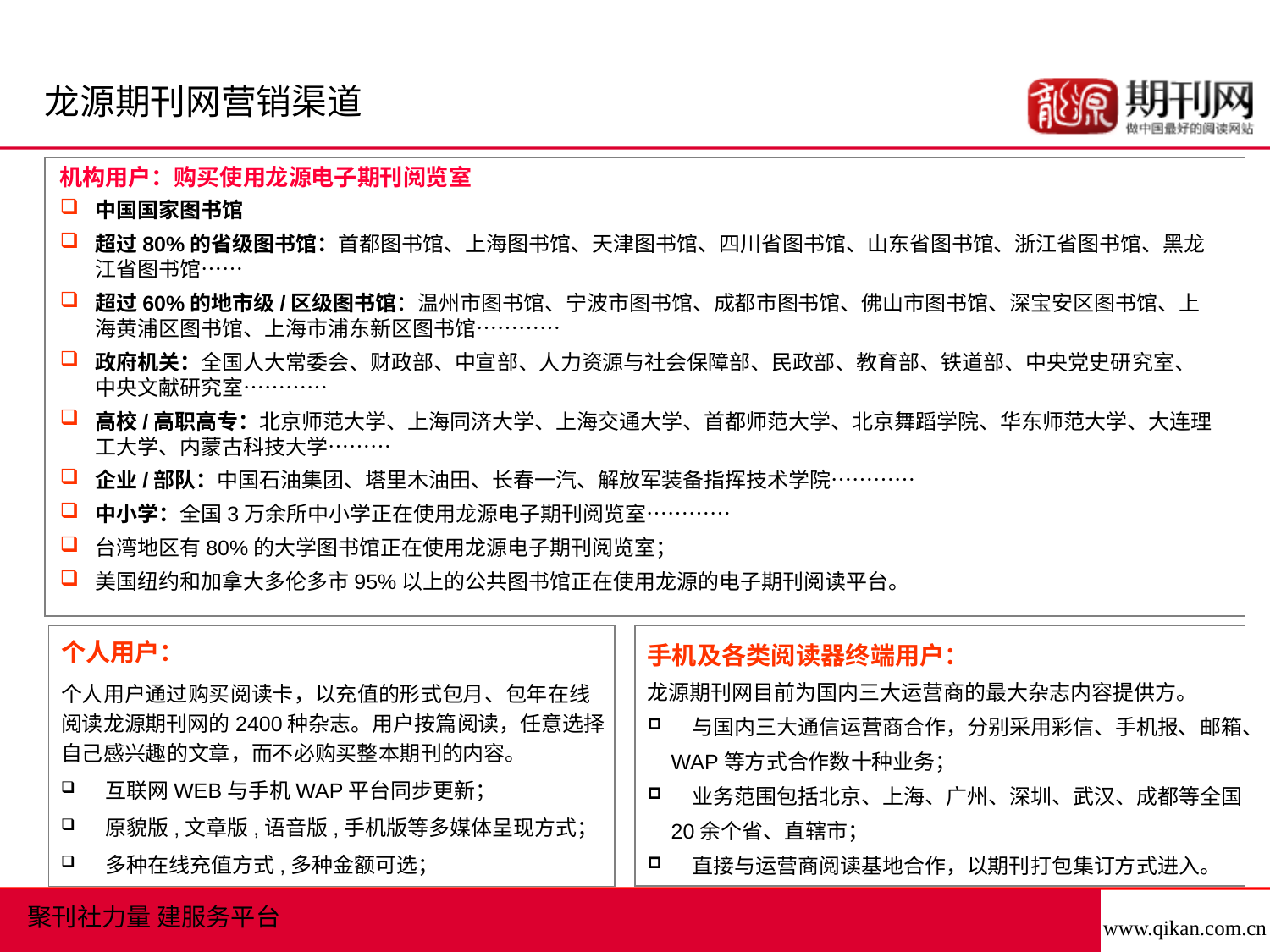

龙源期刊网营销渠道
机构用户：购买使用龙源电子期刊阅览室
中国国家图书馆
超过80%的省级图书馆：首都图书馆、上海图书馆、天津图书馆、四川省图书馆、山东省图书馆、浙江省图书馆、黑龙江省图书馆……
超过60%的地市级/区级图书馆：温州市图书馆、宁波市图书馆、成都市图书馆、佛山市图书馆、深宝安区图书馆、上海黄浦区图书馆、上海市浦东新区图书馆…………
政府机关：全国人大常委会、财政部、中宣部、人力资源与社会保障部、民政部、教育部、铁道部、中央党史研究室、中央文献研究室…………
高校/高职高专：北京师范大学、上海同济大学、上海交通大学、首都师范大学、北京舞蹈学院、华东师范大学、大连理工大学、内蒙古科技大学………
企业/部队：中国石油集团、塔里木油田、长春一汽、解放军装备指挥技术学院…………
中小学：全国3万余所中小学正在使用龙源电子期刊阅览室…………
台湾地区有80%的大学图书馆正在使用龙源电子期刊阅览室；
美国纽约和加拿大多伦多市95%以上的公共图书馆正在使用龙源的电子期刊阅读平台。

个人用户：
个人用户通过购买阅读卡，以充值的形式包月、包年在线
阅读龙源期刊网的2400种杂志。用户按篇阅读，任意选择
自己感兴趣的文章，而不必购买整本期刊的内容。
  互联网WEB与手机WAP平台同步更新；
  原貌版,文章版,语音版,手机版等多媒体呈现方式；
  多种在线充值方式,多种金额可选；
手机及各类阅读器终端用户：
龙源期刊网目前为国内三大运营商的最大杂志内容提供方。
  与国内三大通信运营商合作，分别采用彩信、手机报、邮箱、
    WAP等方式合作数十种业务；
  业务范围包括北京、上海、广州、深圳、武汉、成都等全国
    20余个省、直辖市；
  直接与运营商阅读基地合作，以期刊打包集订方式进入。